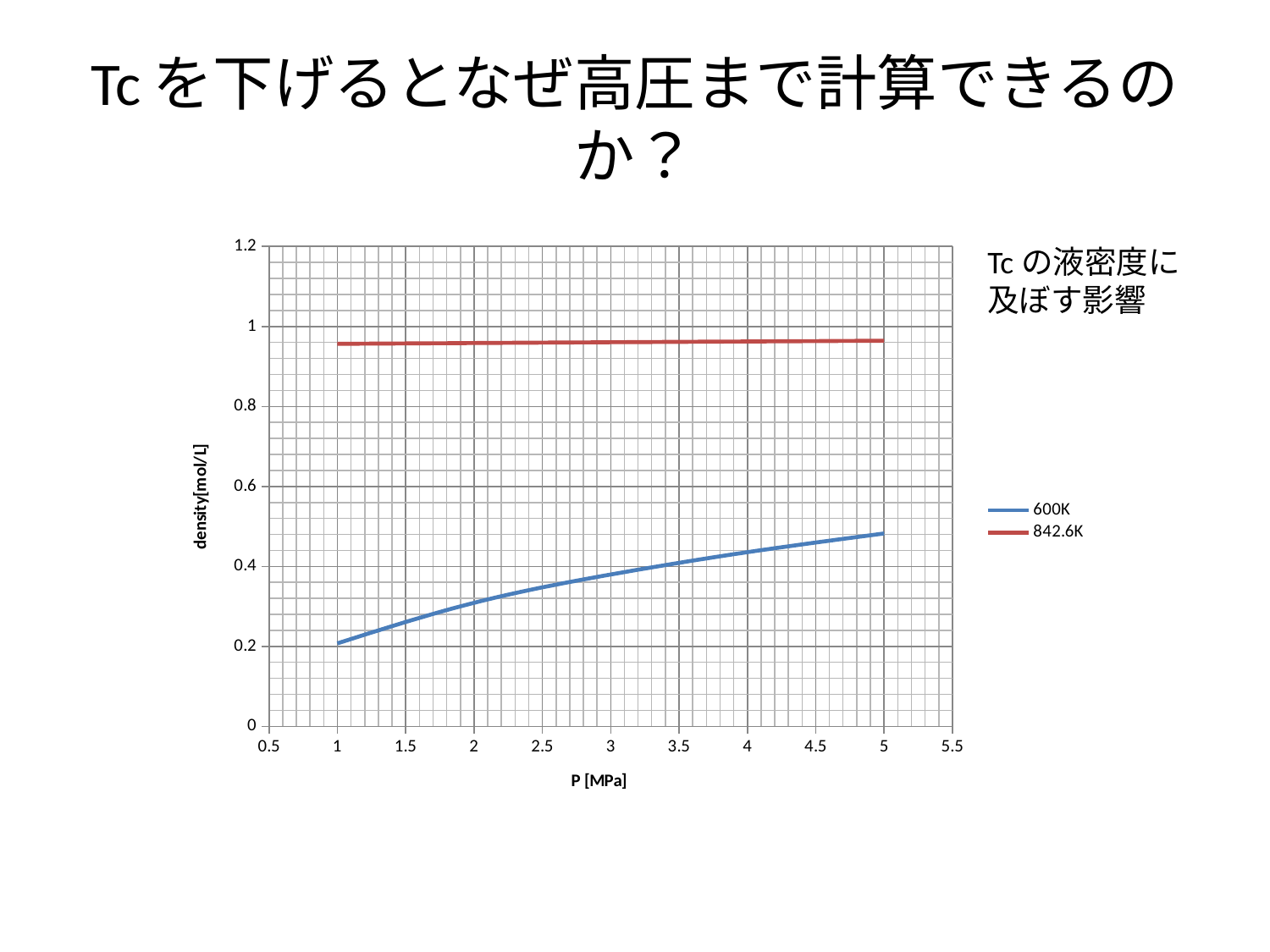

# Tcを下げるとなぜ高圧まで計算できるのか？

### Chart

| Category |  |  |
|---|---|---|
Tcの液密度に及ぼす影響